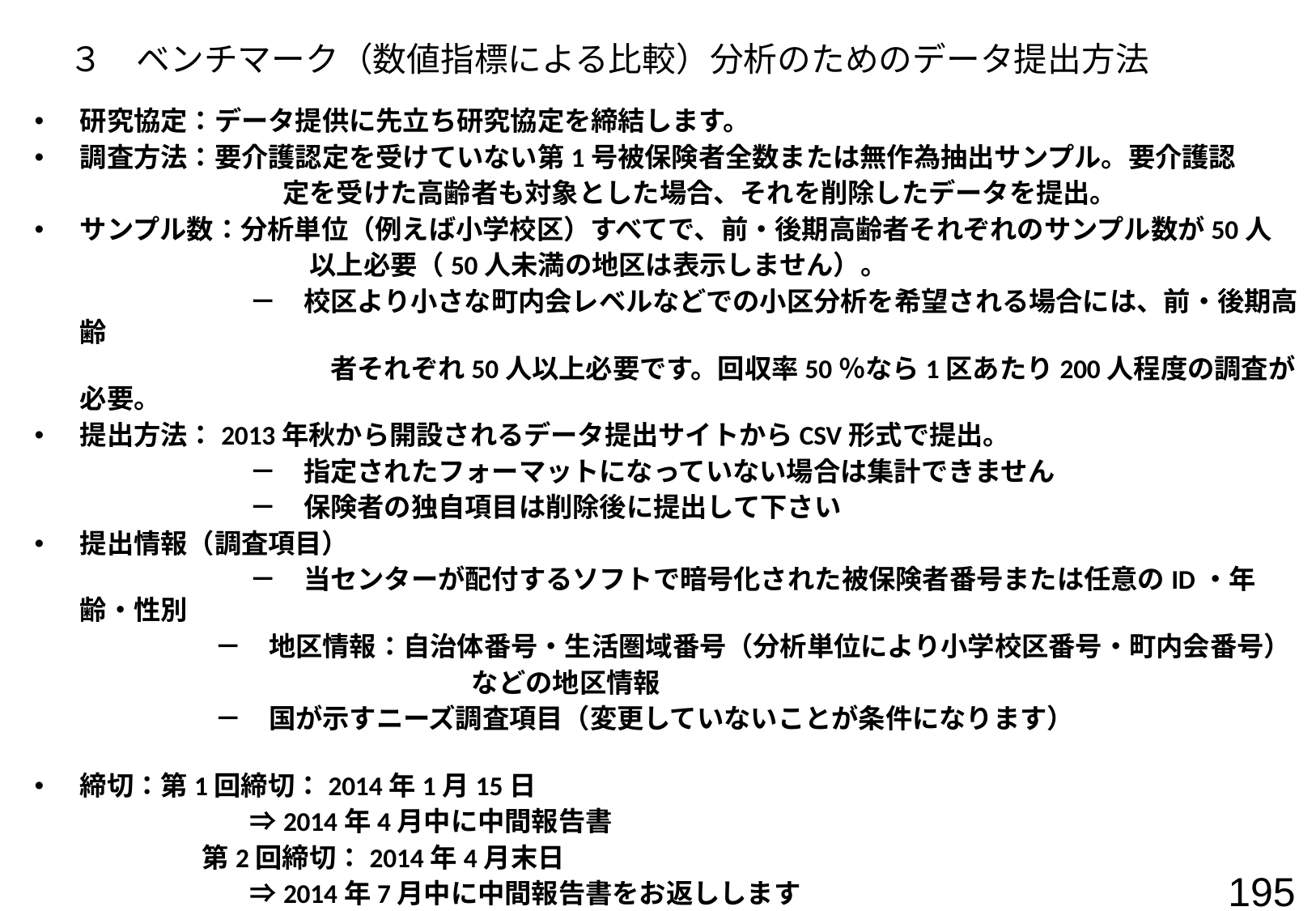

# ３　ベンチマーク（数値指標による比較）分析のためのデータ提出方法
研究協定：データ提供に先立ち研究協定を締結します。
調査方法：要介護認定を受けていない第1号被保険者全数または無作為抽出サンプル。要介護認
　　　　　　　　　 定を受けた高齢者も対象とした場合、それを削除したデータを提出。
サンプル数：分析単位（例えば小学校区）すべてで、前・後期高齢者それぞれのサンプル数が50人
　　　　　　　　　　 以上必要（50人未満の地区は表示しません）。
　　　　　　　　－　校区より小さな町内会レベルなどでの小区分析を希望される場合には、前・後期高齢
　　　　　　　　　　　者それぞれ50人以上必要です。回収率50％なら1区あたり200人程度の調査が必要。
提出方法：2013年秋から開設されるデータ提出サイトからCSV形式で提出。
　　　　　　　　－　指定されたフォーマットになっていない場合は集計できません
　　　　　　　　－　保険者の独自項目は削除後に提出して下さい
提出情報（調査項目）
　　　　　　　　－　当センターが配付するソフトで暗号化された被保険者番号または任意のID・年齢・性別
　　　　  －　地区情報：自治体番号・生活圏域番号（分析単位により小学校区番号・町内会番号）
　　　　　　　　　　　　　　などの地区情報
　　　　  －　国が示すニーズ調査項目（変更していないことが条件になります）
締切：第1回締切：2014年1月15日
　　　　　　　　⇒2014年4月中に中間報告書
　　　　　　 第2回締切：2014年4月末日
　　　　　　　　⇒2014年7月中に中間報告書をお返しします
　　　　　　 両者を合わせた最終報告書は秋にお返しする予定です

詳しくは日本福祉大学 健康社会研究センター　http://cws.umin.jp/　052-242-3074 ベンチマーク係まで
195